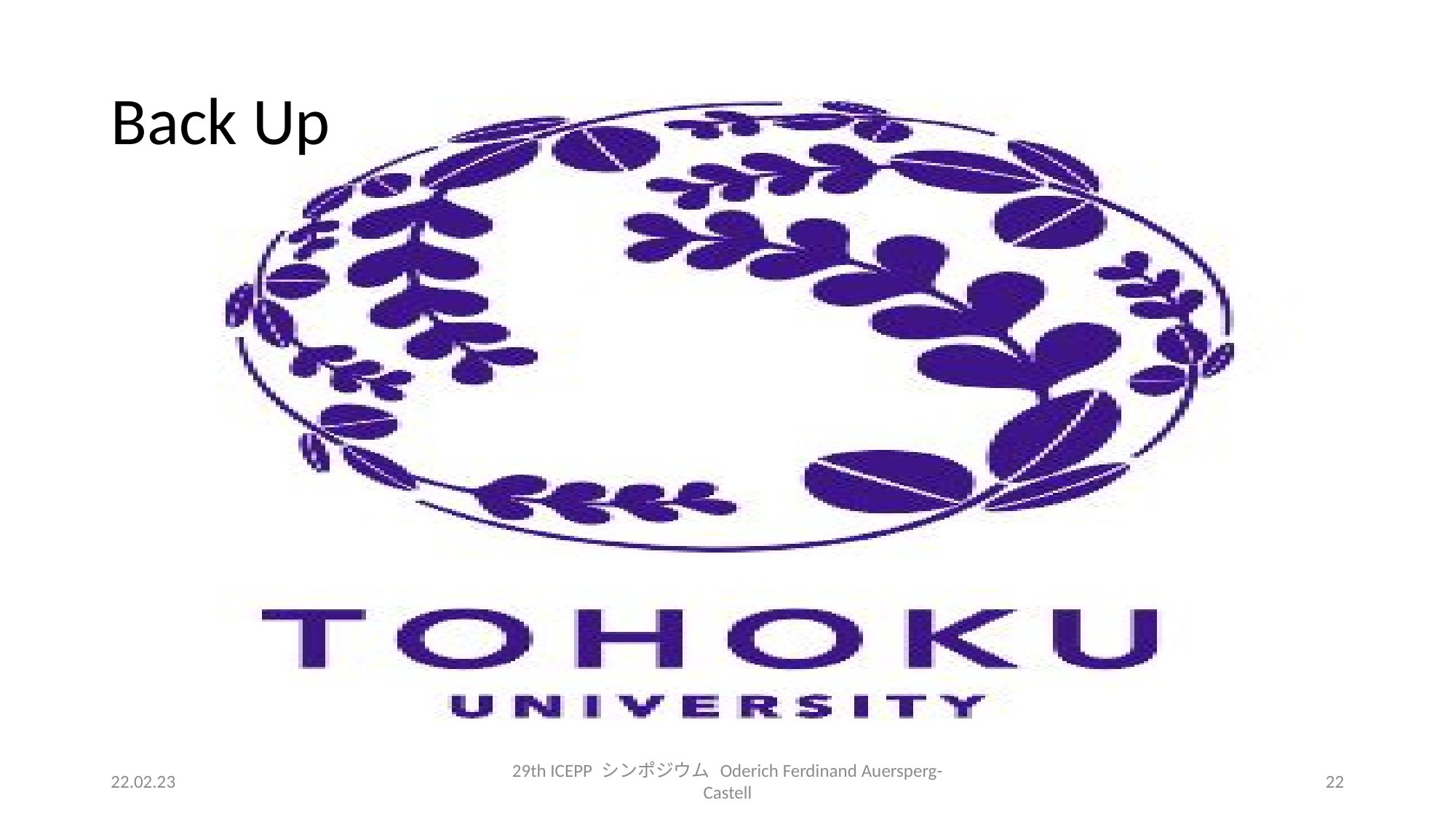

# Back Up

22.02.23
29th ICEPP シンポジウム Oderich Ferdinand Auersperg-Castell
22